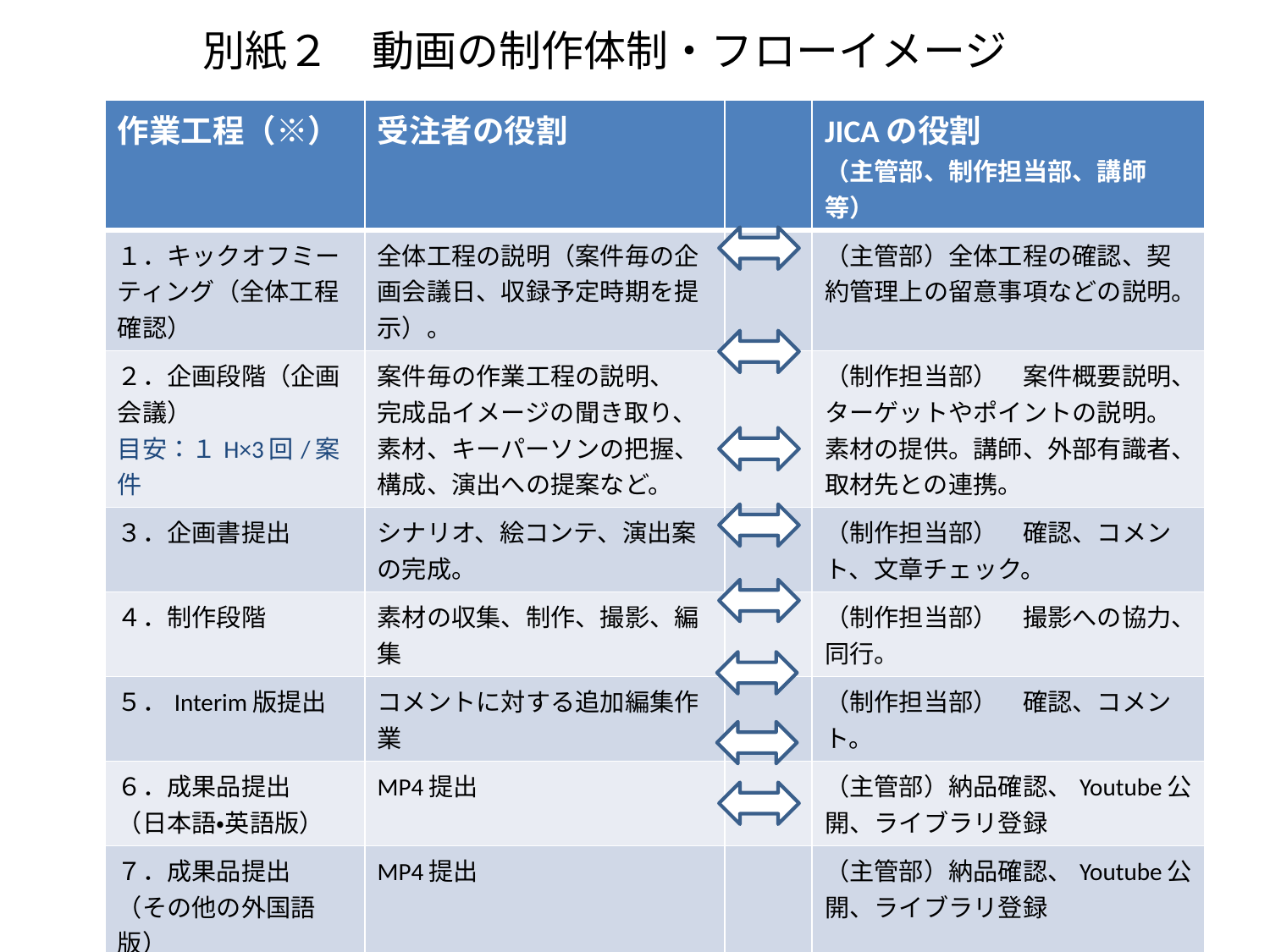

別紙２　動画の制作体制・フローイメージ
| 作業工程（※） | 受注者の役割 |  | JICAの役割 （主管部、制作担当部、講師等） |
| --- | --- | --- | --- |
| １．キックオフミーティング（全体工程確認） | 全体工程の説明（案件毎の企画会議日、収録予定時期を提示）。 |  | （主管部）全体工程の確認、契約管理上の留意事項などの説明。 |
| ２．企画段階（企画会議）　 目安：１H×3回/案件 | 案件毎の作業工程の説明、 完成品イメージの聞き取り、素材、キーパーソンの把握、構成、演出への提案など。 |  | （制作担当部）　案件概要説明、 ターゲットやポイントの説明。素材の提供。講師、外部有識者、取材先との連携。 |
| ３．企画書提出 | シナリオ、絵コンテ、演出案の完成。 |  | （制作担当部）　確認、コメント、文章チェック。 |
| ４．制作段階 | 素材の収集、制作、撮影、編集 |  | （制作担当部）　撮影への協力、同行。 |
| ５．Interim版提出 | コメントに対する追加編集作業 |  | （制作担当部）　確認、コメント。 |
| ６．成果品提出 （日本語・英語版） | MP4提出 |  | （主管部）納品確認、Youtube公開、ライブラリ登録 |
| ７．成果品提出 （その他の外国語版） | MP4提出 |  | （主管部）納品確認、Youtube公開、ライブラリ登録 |
| ８．その他の提出 | DVDROMまたはハードディスクによる素材データや最終シナリオ原稿の提出。 |  | （主管部）納品確認 |